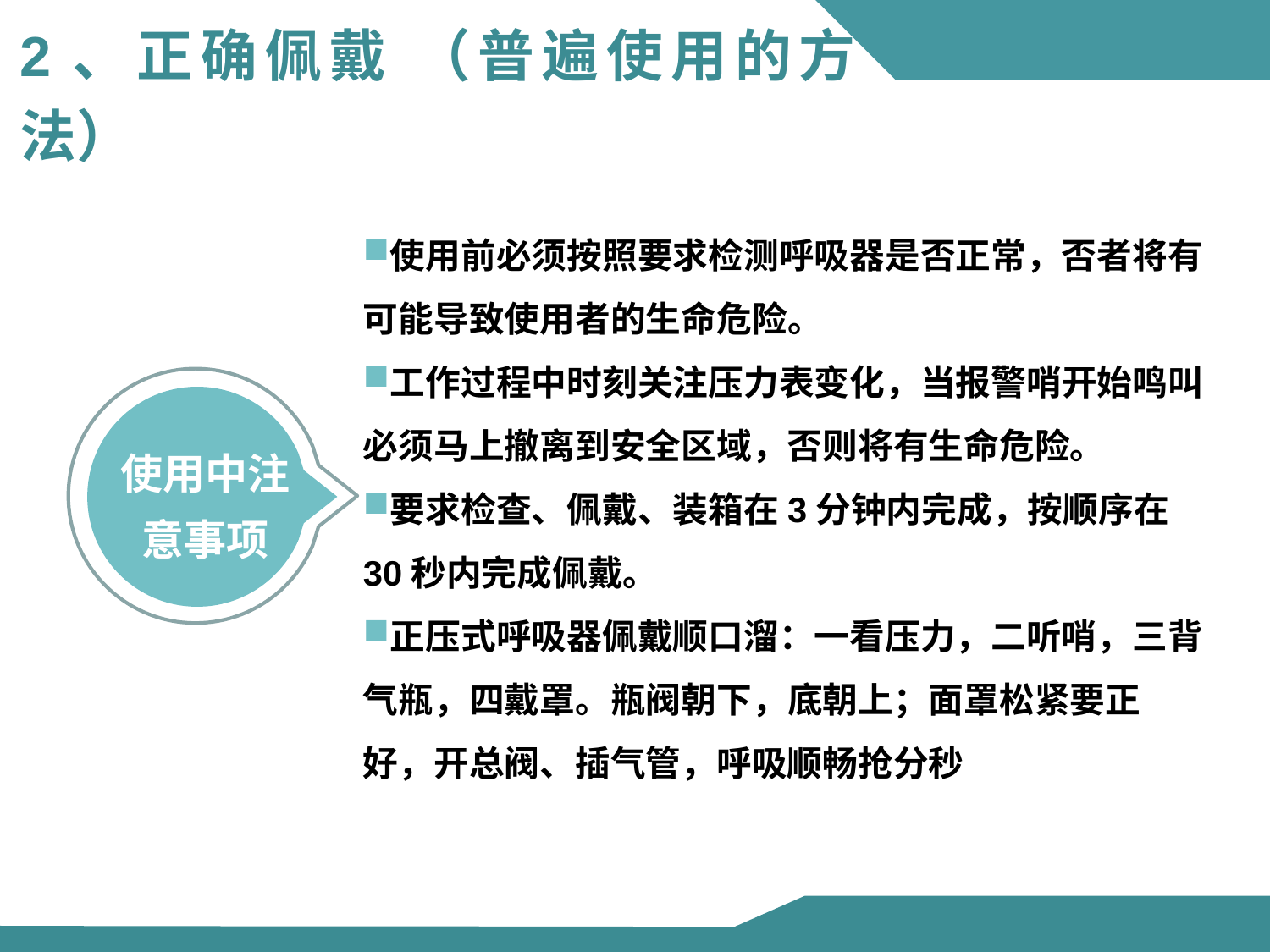

2、正确佩戴 （普遍使用的方法）
使用前必须按照要求检测呼吸器是否正常，否者将有可能导致使用者的生命危险。
工作过程中时刻关注压力表变化，当报警哨开始鸣叫必须马上撤离到安全区域，否则将有生命危险。
要求检查、佩戴、装箱在3分钟内完成，按顺序在30秒内完成佩戴。
正压式呼吸器佩戴顺口溜：一看压力，二听哨，三背气瓶，四戴罩。瓶阀朝下，底朝上；面罩松紧要正好，开总阀、插气管，呼吸顺畅抢分秒

使用中注意事项